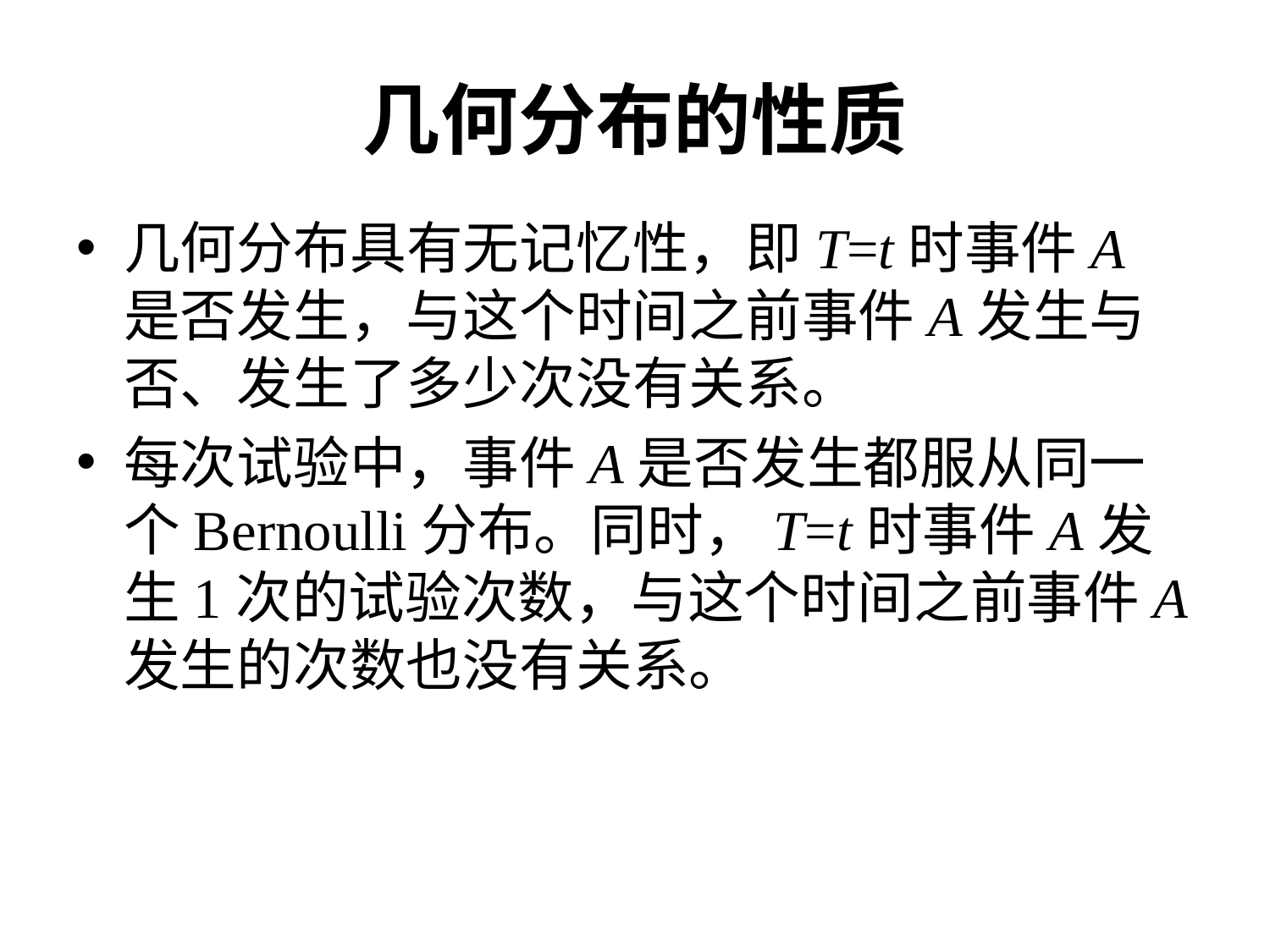

# 几何分布的性质
几何分布具有无记忆性，即T=t时事件A是否发生，与这个时间之前事件A发生与否、发生了多少次没有关系。
每次试验中，事件A是否发生都服从同一个Bernoulli分布。同时，T=t时事件A发生1次的试验次数，与这个时间之前事件A发生的次数也没有关系。